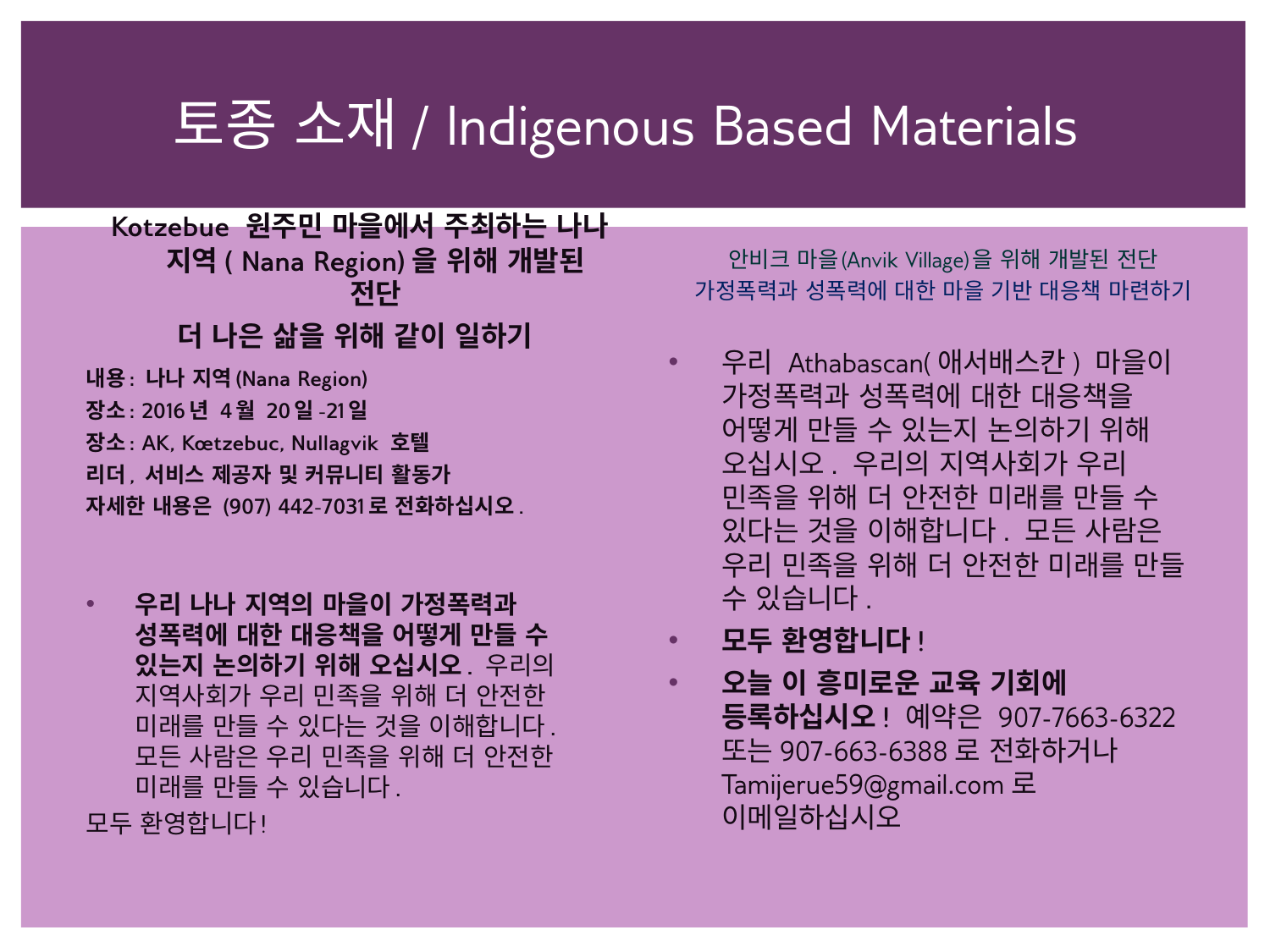

# 토종 소재/ Indigenous Based Materials
Kotzebue 원주민 마을에서 주최하는 나나 지역( Nana Region)을 위해 개발된 전단
더 나은 삶을 위해 같이 일하기
안비크 마을(Anvik Village)을 위해 개발된 전단
가정폭력과 성폭력에 대한 마을 기반 대응책 마련하기

우리 Athabascan(애서배스칸) 마을이 가정폭력과 성폭력에 대한 대응책을 어떻게 만들 수 있는지 논의하기 위해 오십시오. 우리의 지역사회가 우리 민족을 위해 더 안전한 미래를 만들 수 있다는 것을 이해합니다. 모든 사람은 우리 민족을 위해 더 안전한 미래를 만들 수 있습니다.
모두 환영합니다!
오늘 이 흥미로운 교육 기회에 등록하십시오! 예약은 907-7663-6322 또는907-663-6388로 전화하거나 Tamijerue59@gmail.com로 이메일하십시오

내용: 나나 지역(Nana Region)
장소: 2016년 4월 20일-21일
장소: AK, Koetzebuc, Nullagvik 호텔
리더, 서비스 제공자 및 커뮤니티 활동가
자세한 내용은 (907) 442-7031로 전화하십시오.

우리 나나 지역의 마을이 가정폭력과 성폭력에 대한 대응책을 어떻게 만들 수 있는지 논의하기 위해 오십시오. 우리의 지역사회가 우리 민족을 위해 더 안전한 미래를 만들 수 있다는 것을 이해합니다. 모든 사람은 우리 민족을 위해 더 안전한 미래를 만들 수 있습니다.
	모두 환영합니다!